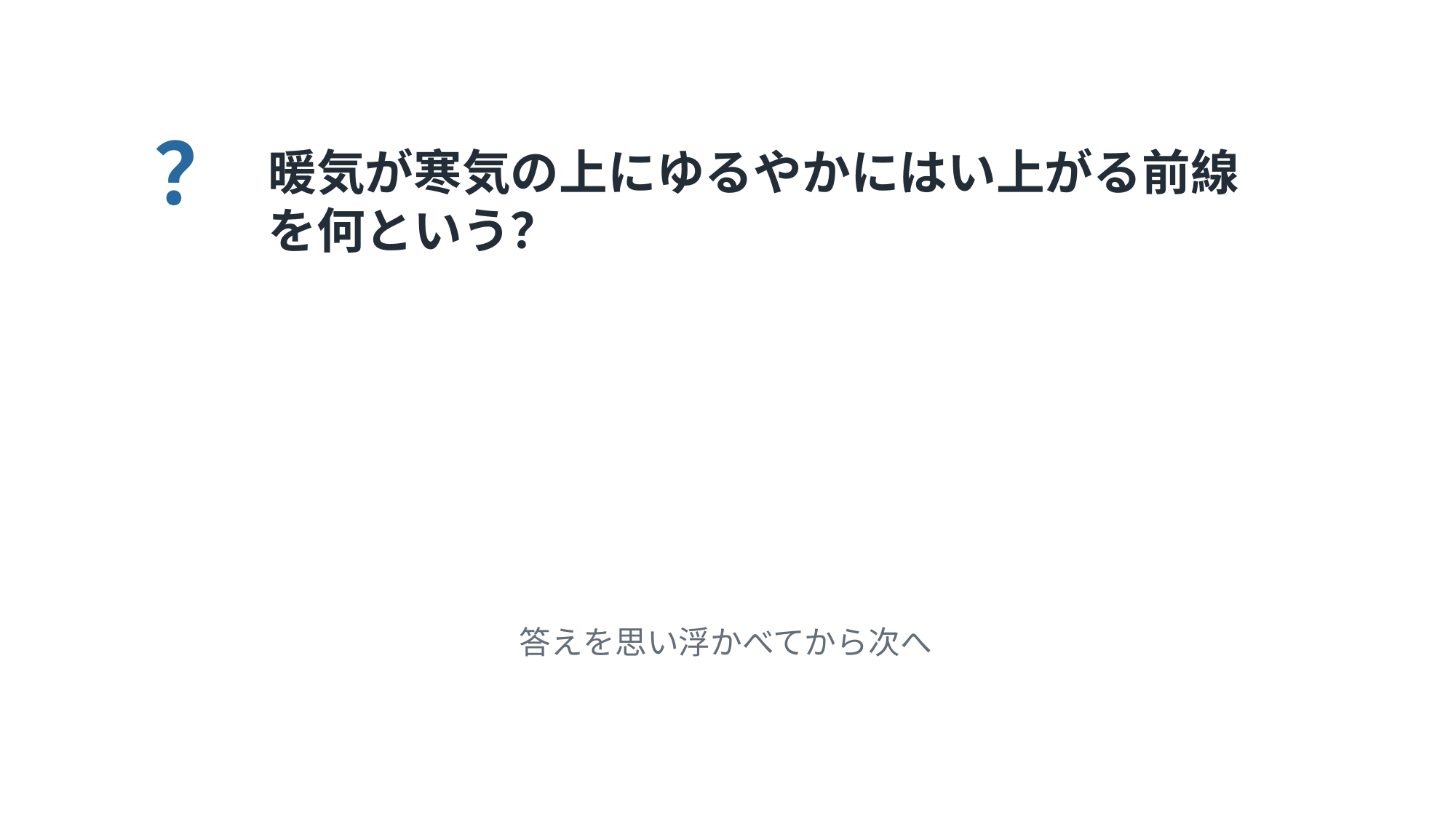

第1問　問題
？
暖気が寒気の上にゆるやかにはい上がる前線
を何という？
答えを思い浮かべてから次へ